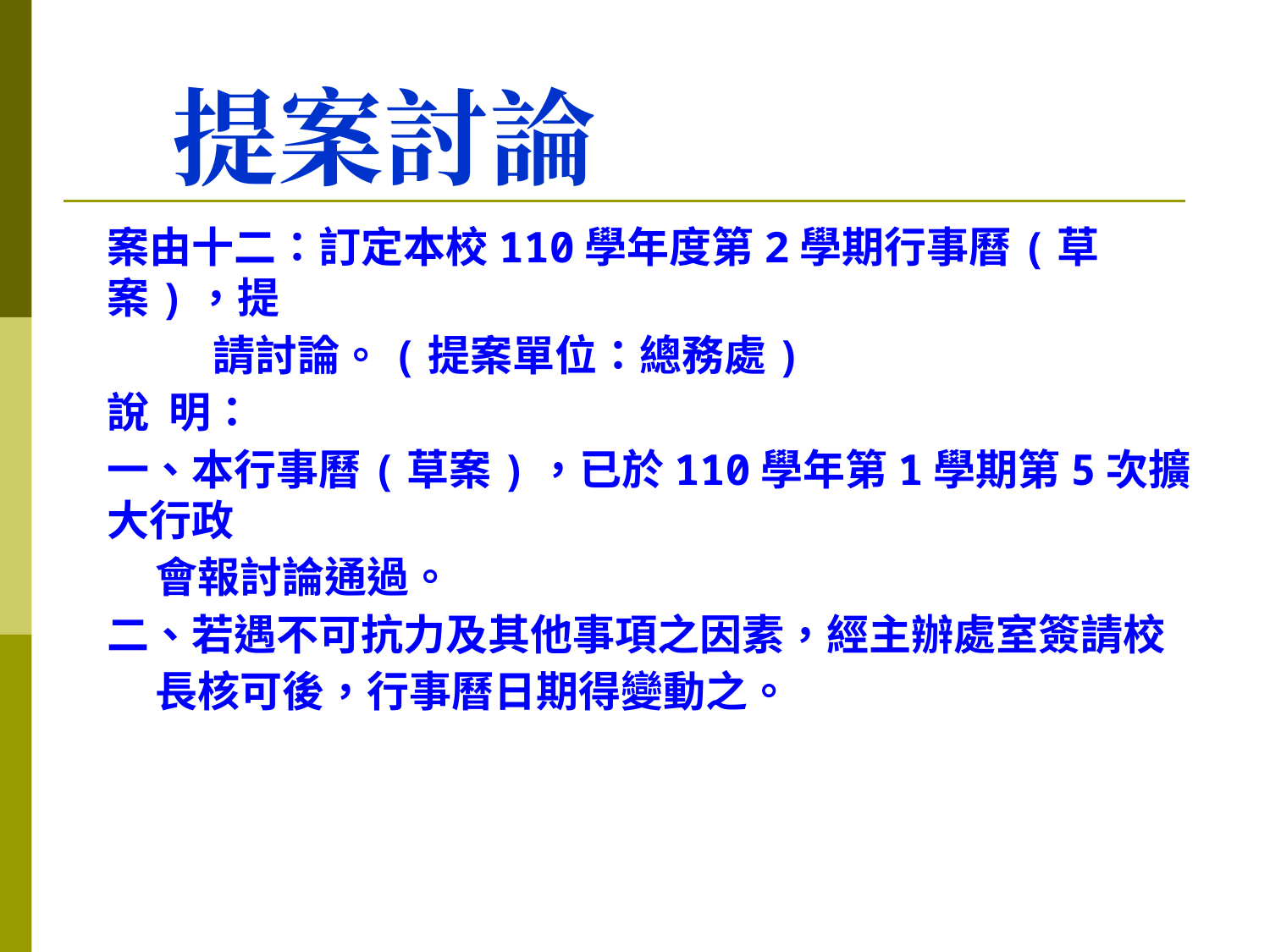

# 提案討論
案由十二：訂定本校110學年度第2學期行事曆(草案)，提
          請討論。(提案單位：總務處)
說  明：
一、本行事曆(草案)，已於110學年第1學期第5次擴大行政
    會報討論通過。
二、若遇不可抗力及其他事項之因素，經主辦處室簽請校
    長核可後，行事曆日期得變動之。